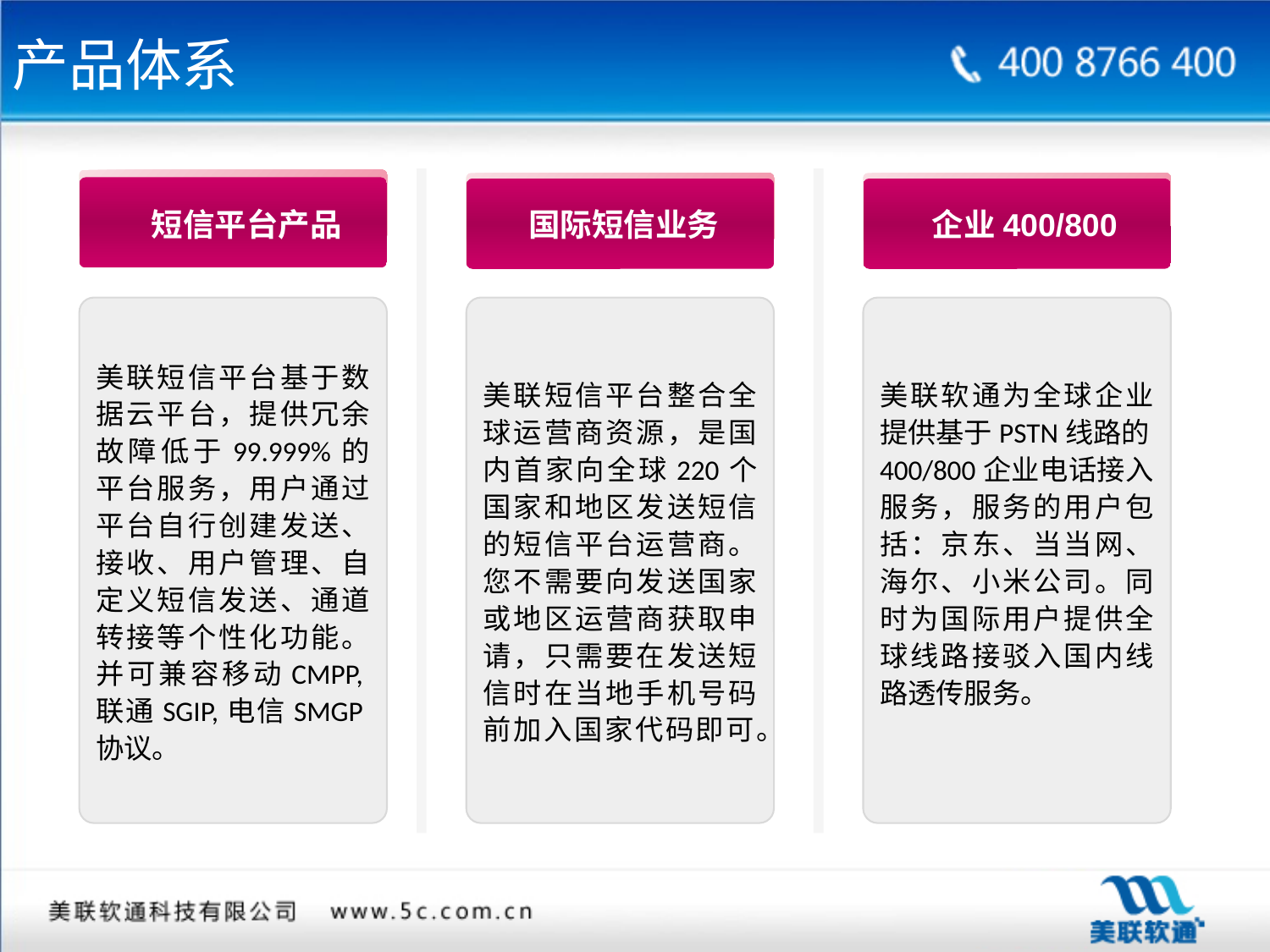

产品体系

企业400/800
国际短信业务
短信平台产品
美联短信平台基于数据云平台，提供冗余故障低于99.999%的平台服务，用户通过平台自行创建发送、接收、用户管理、自定义短信发送、通道转接等个性化功能。并可兼容移动CMPP,联通SGIP,电信SMGP协议。
美联短信平台整合全球运营商资源，是国内首家向全球220个国家和地区发送短信的短信平台运营商。您不需要向发送国家或地区运营商获取申请，只需要在发送短信时在当地手机号码前加入国家代码即可。
美联软通为全球企业提供基于PSTN线路的400/800企业电话接入服务，服务的用户包括：京东、当当网、海尔、小米公司。同时为国际用户提供全球线路接驳入国内线路透传服务。